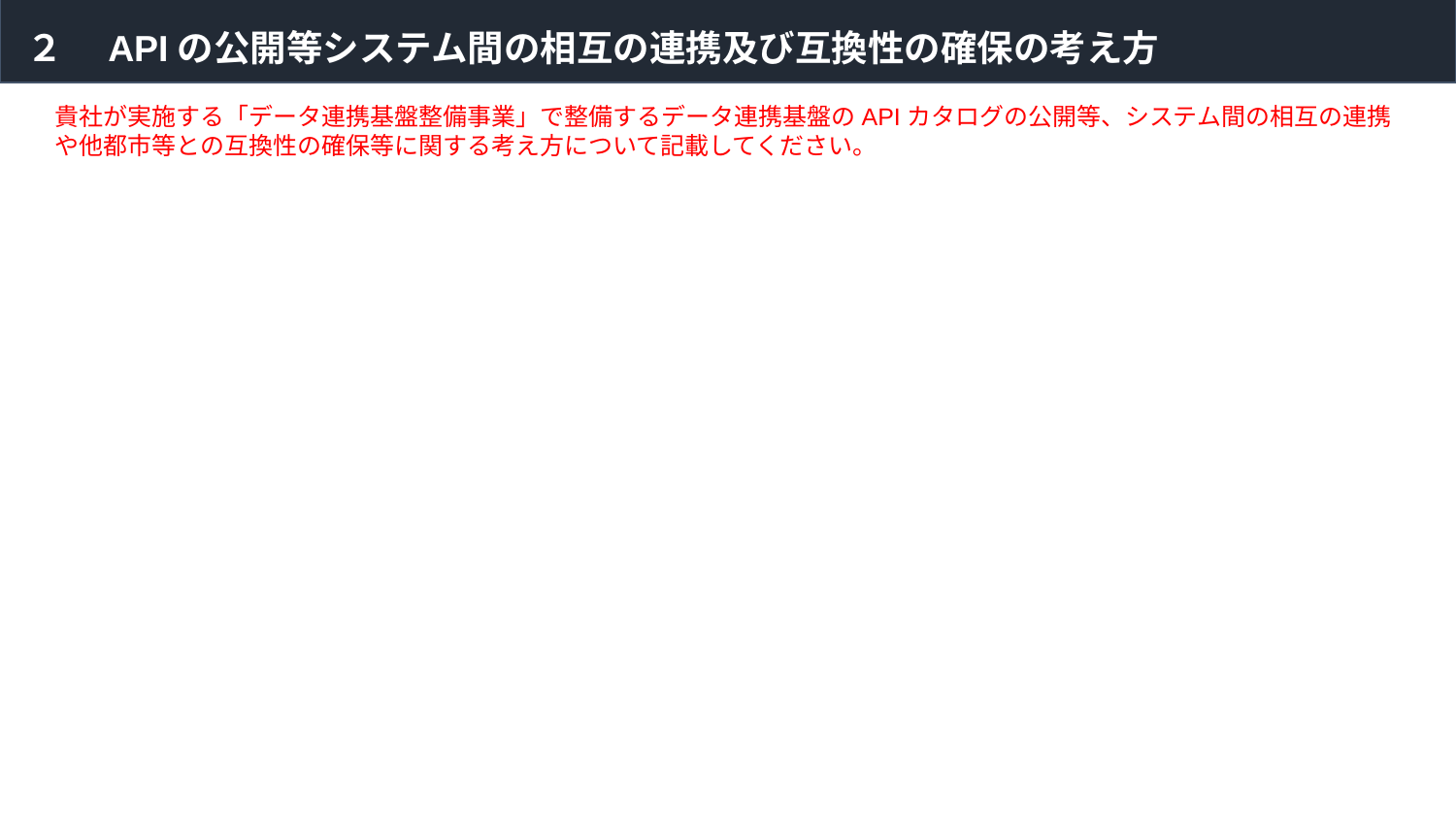

２　APIの公開等システム間の相互の連携及び互換性の確保の考え方

貴社が実施する「データ連携基盤整備事業」で整備するデータ連携基盤のAPIカタログの公開等、システム間の相互の連携や他都市等との互換性の確保等に関する考え方について記載してください。